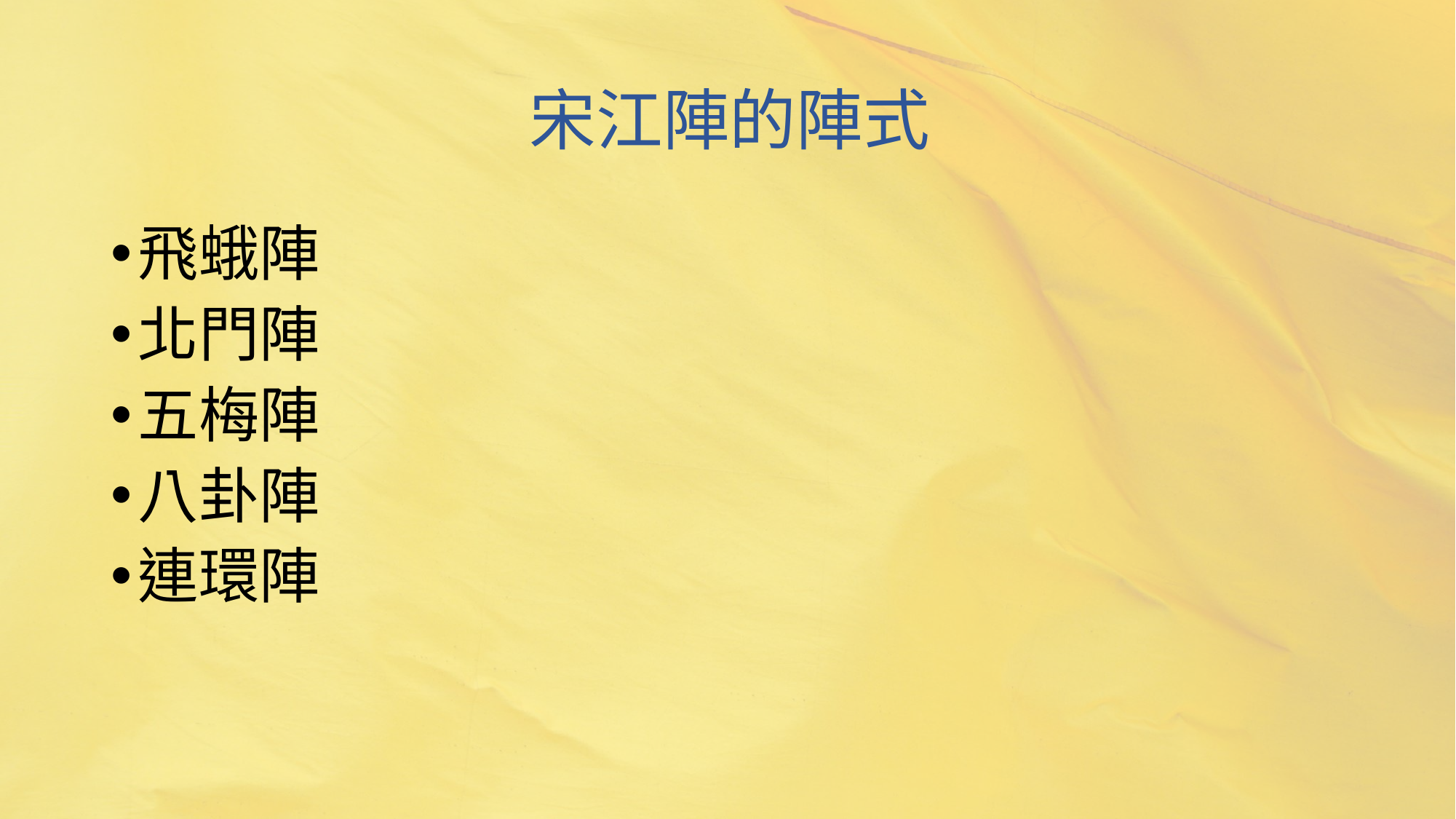

# 宋江陣的陣式
飛蛾陣
北門陣
五梅陣
八卦陣
連環陣